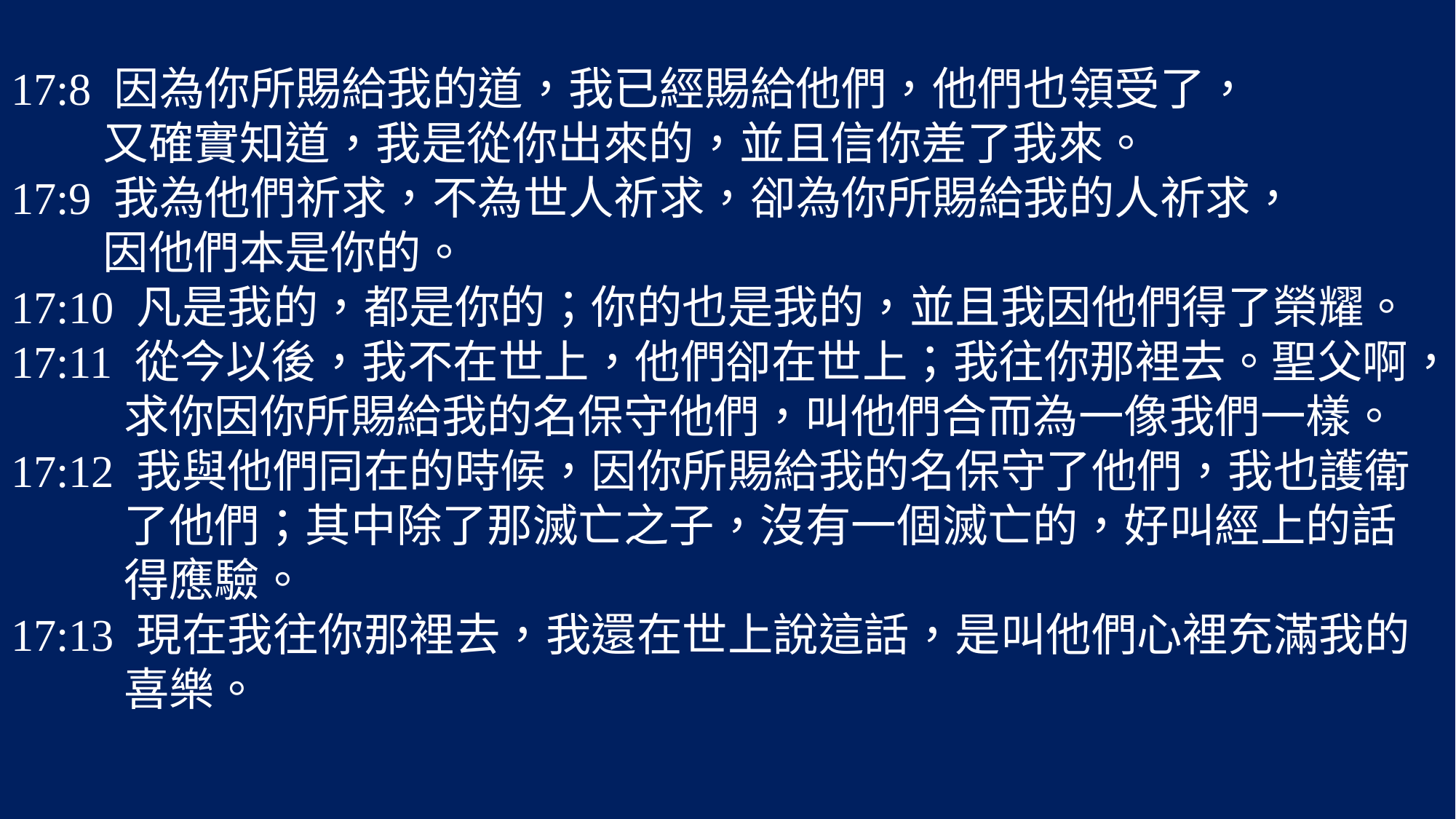

17:8 因為你所賜給我的道，我已經賜給他們，他們也領受了，
        又確實知道，我是從你出來的，並且信你差了我來。
17:9 我為他們祈求，不為世人祈求，卻為你所賜給我的人祈求，
        因他們本是你的。
17:10 凡是我的，都是你的；你的也是我的，並且我因他們得了榮耀。
17:11 從今以後，我不在世上，他們卻在世上；我往你那裡去。聖父啊，
          求你因你所賜給我的名保守他們，叫他們合而為一像我們一樣。
17:12 我與他們同在的時候，因你所賜給我的名保守了他們，我也護衛
          了他們；其中除了那滅亡之子，沒有一個滅亡的，好叫經上的話
          得應驗。
17:13 現在我往你那裡去，我還在世上說這話，是叫他們心裡充滿我的
          喜樂。